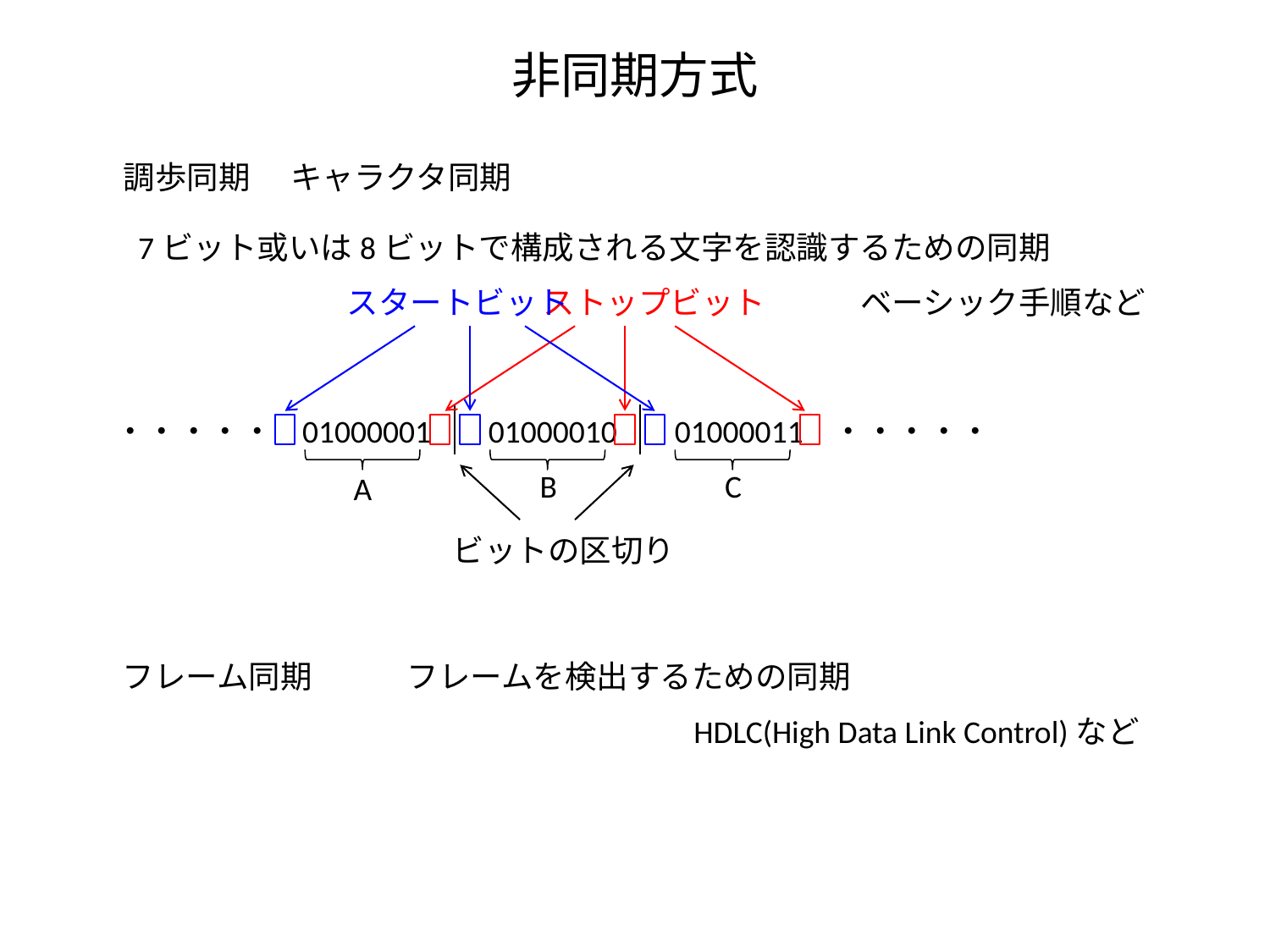

# 非同期方式
調歩同期
キャラクタ同期
7ビット或いは8ビットで構成される文字を認識するための同期
スタートビット
ストップビット
ベーシック手順など

・・・・・   01000001        01000010        01000011   ・・・・・

B
C
A
ビットの区切り
フレーム同期
フレームを検出するための同期
HDLC(High Data Link Control)など